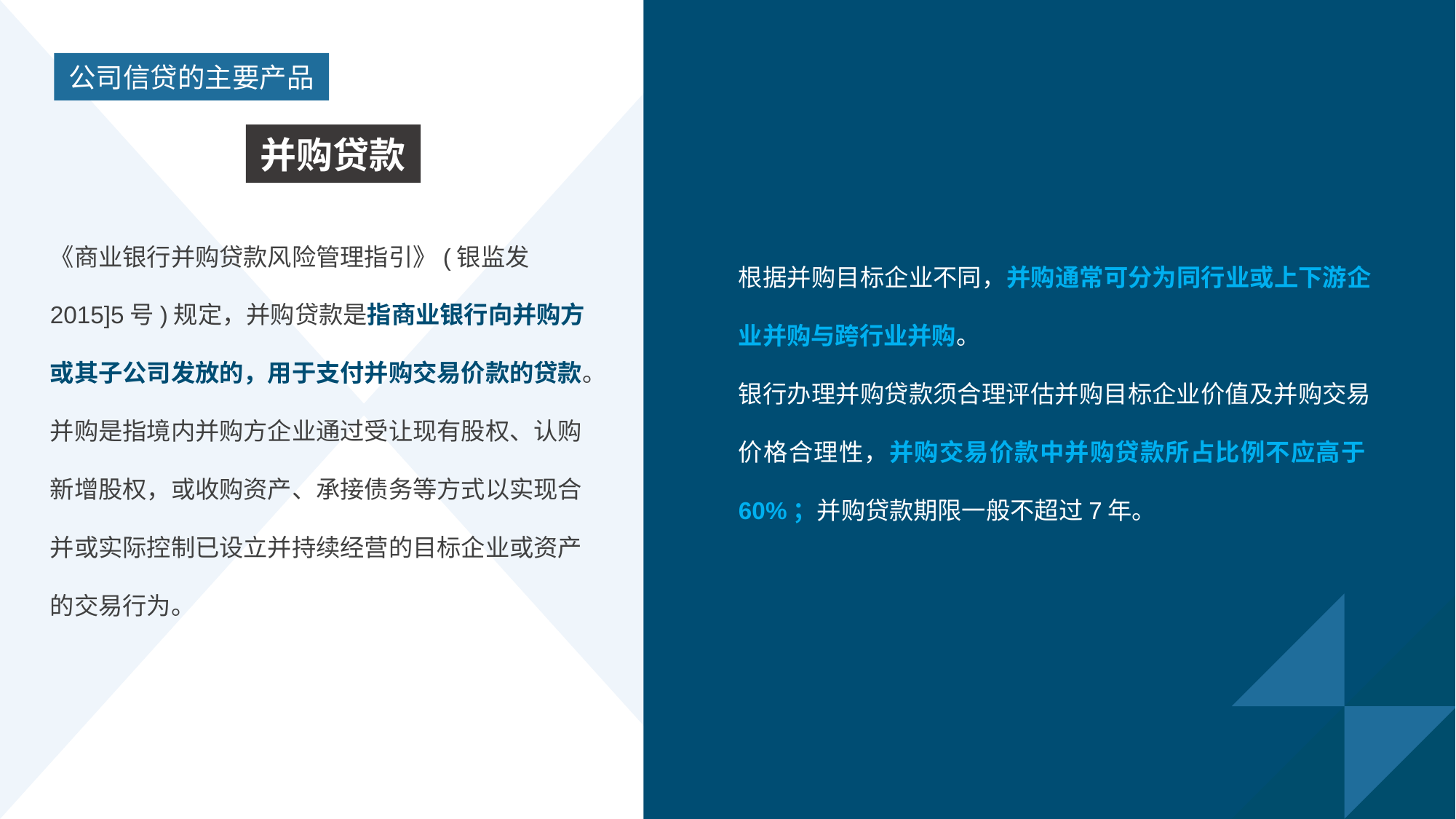

公司信贷的主要产品
并购贷款
《商业银行并购贷款风险管理指引》(银监发2015]5号)规定，并购贷款是指商业银行向并购方或其子公司发放的，用于支付并购交易价款的贷款。并购是指境内并购方企业通过受让现有股权、认购新增股权，或收购资产、承接债务等方式以实现合并或实际控制已设立并持续经营的目标企业或资产的交易行为。
根据并购目标企业不同，并购通常可分为同行业或上下游企业并购与跨行业并购。
银行办理并购贷款须合理评估并购目标企业价值及并购交易价格合理性，并购交易价款中并购贷款所占比例不应高于60%；并购贷款期限一般不超过7年。